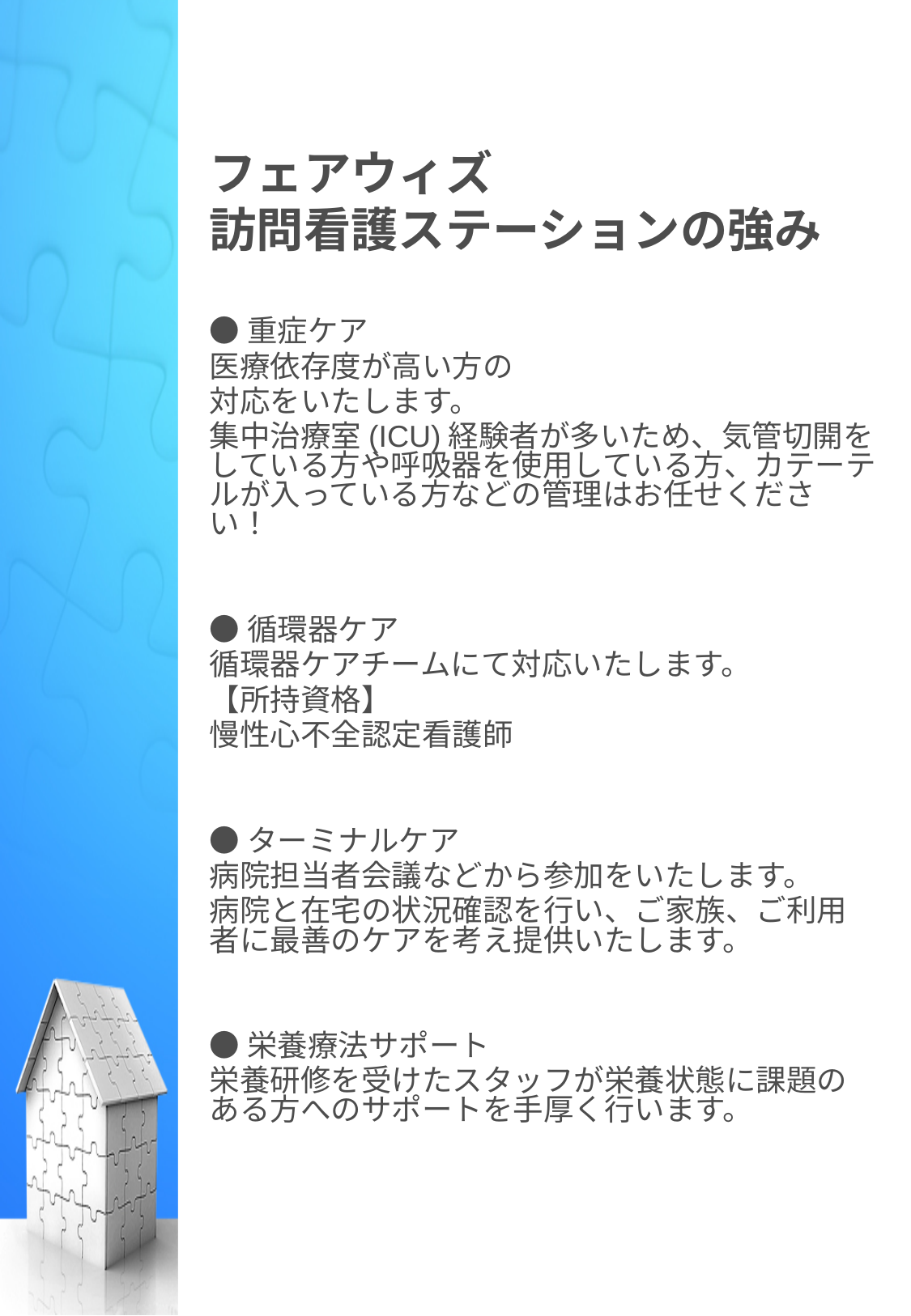

# フェアウィズ 訪問看護ステーションの強み
●重症ケア
医療依存度が高い方の
対応をいたします。
集中治療室(ICU)経験者が多いため、気管切開をしている方や呼吸器を使用している方、カテーテルが入っている方などの管理はお任せください！

●循環器ケア
循環器ケアチームにて対応いたします。
【所持資格】
慢性心不全認定看護師

●ターミナルケア
病院担当者会議などから参加をいたします。
病院と在宅の状況確認を行い、ご家族、ご利用者に最善のケアを考え提供いたします。

●栄養療法サポート
栄養研修を受けたスタッフが栄養状態に課題のある方へのサポートを手厚く行います。